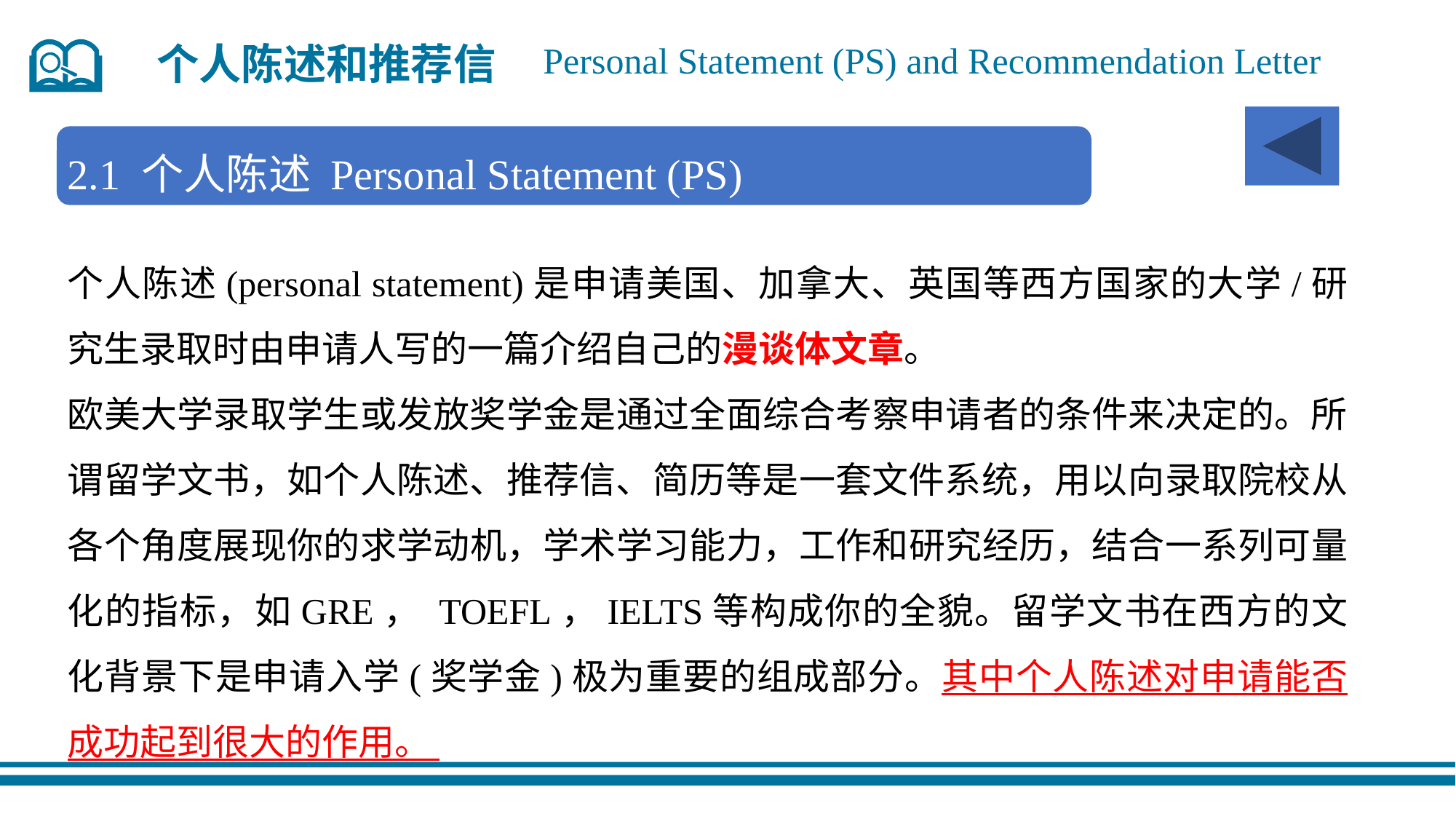

个人陈述和推荐信
Personal Statement (PS) and Recommendation Letter

2.1 个人陈述 Personal Statement (PS)
个人陈述(personal statement)是申请美国、加拿大、英国等西方国家的大学/研究生录取时由申请人写的一篇介绍自己的漫谈体文章。
欧美大学录取学生或发放奖学金是通过全面综合考察申请者的条件来决定的。所谓留学文书，如个人陈述、推荐信、简历等是一套文件系统，用以向录取院校从各个角度展现你的求学动机，学术学习能力，工作和研究经历，结合一系列可量化的指标，如GRE， TOEFL，IELTS等构成你的全貌。留学文书在西方的文化背景下是申请入学(奖学金)极为重要的组成部分。其中个人陈述对申请能否成功起到很大的作用。